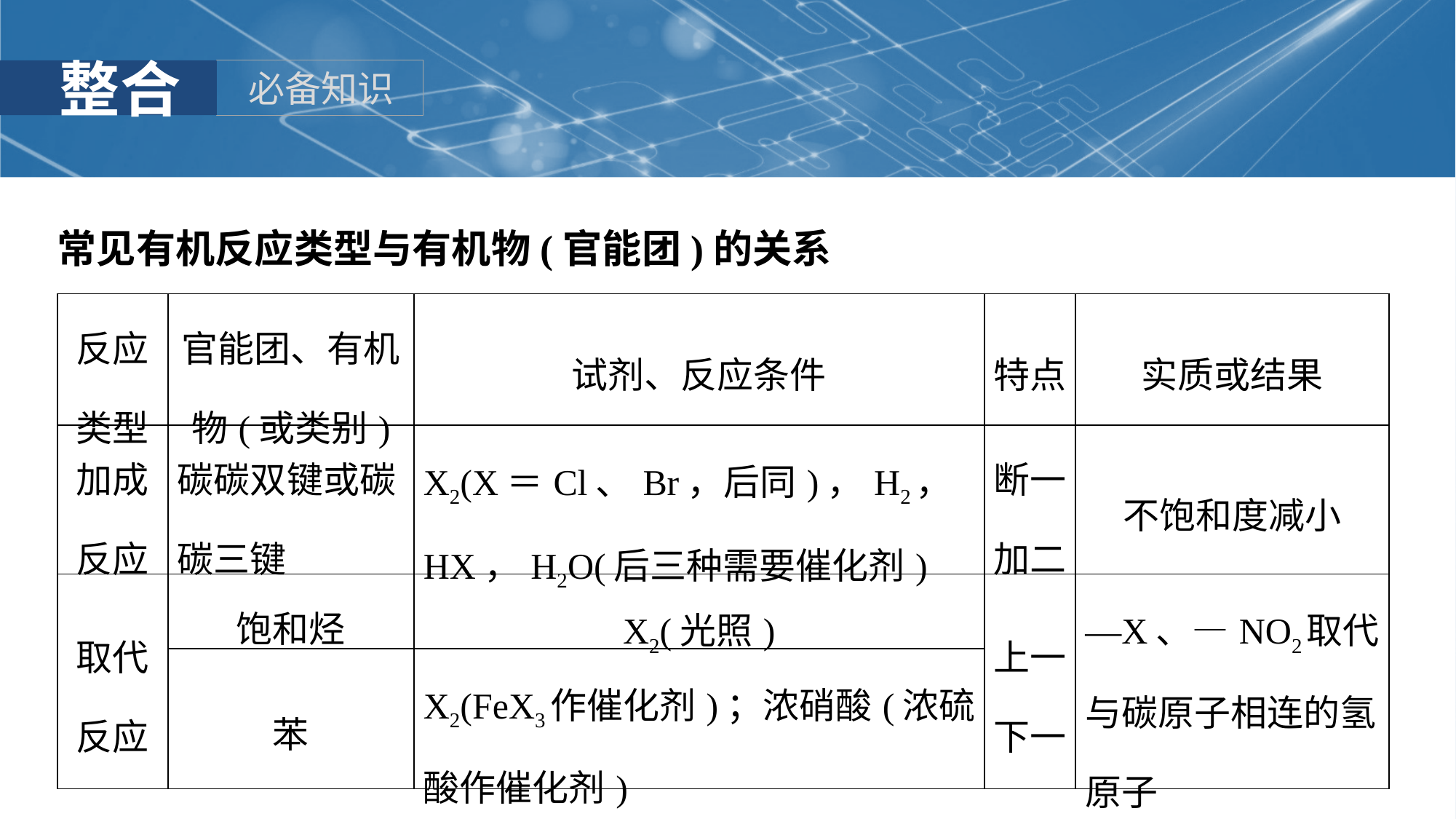

常见有机反应类型与有机物(官能团)的关系
| 反应类型 | 官能团、有机物(或类别) | 试剂、反应条件 | 特点 | 实质或结果 |
| --- | --- | --- | --- | --- |
| 加成反应 | 碳碳双键或碳碳三键 | X2(X＝Cl、Br，后同)，H2，HX，H2O(后三种需要催化剂) | 断一加二 | 不饱和度减小 |
| 取代反应 | 饱和烃 | X2(光照) | 上一下一 | —X、—NO2取代与碳原子相连的氢原子 |
|  | 苯 | X2(FeX3作催化剂)；浓硝酸(浓硫酸作催化剂) |  |  |